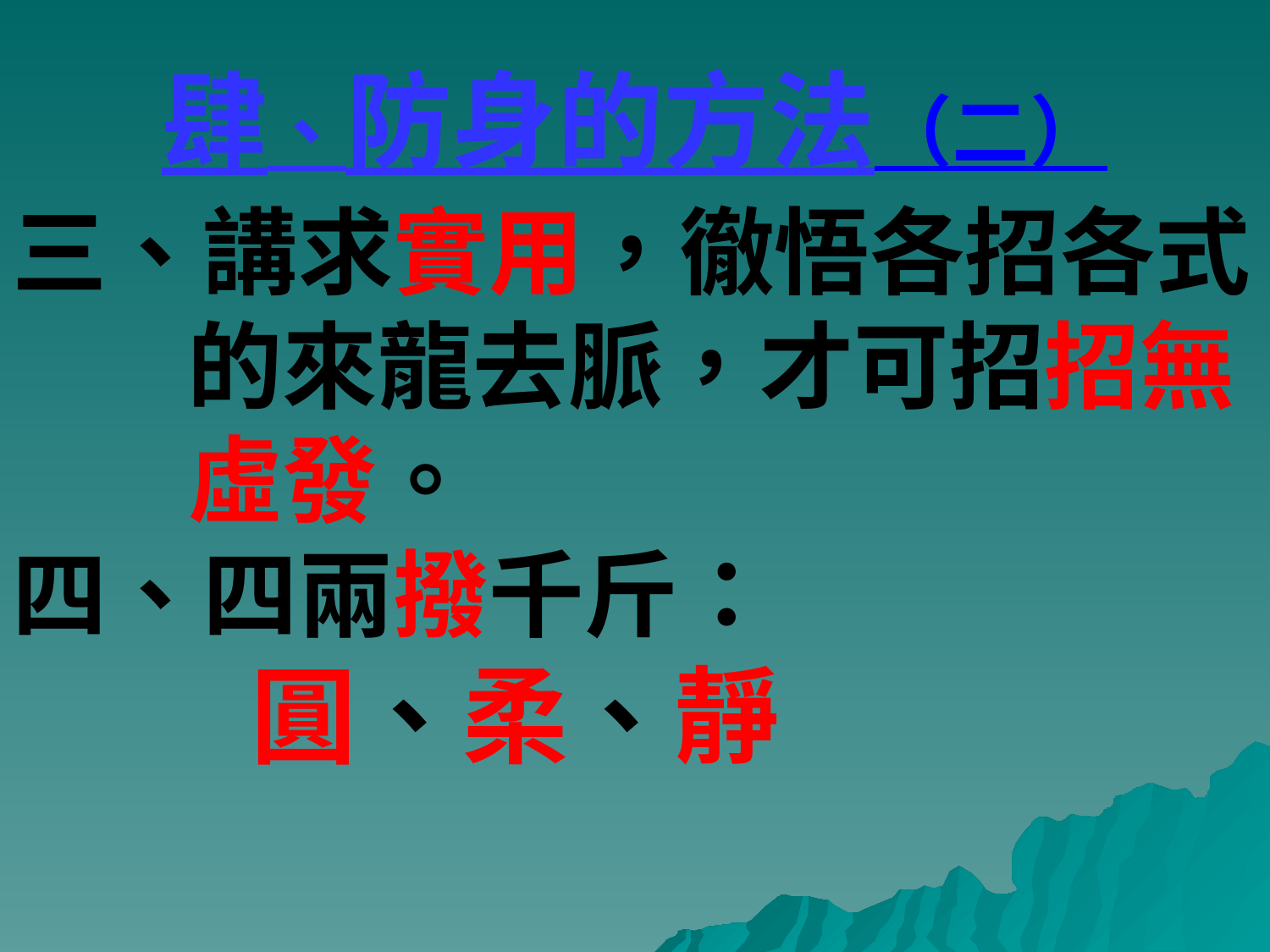

# 肆、防身的方法（二）
三、講求實用，徹悟各招各式的來龍去脈，才可招招無虛發。
四、四兩撥千斤：
          圓、柔、靜